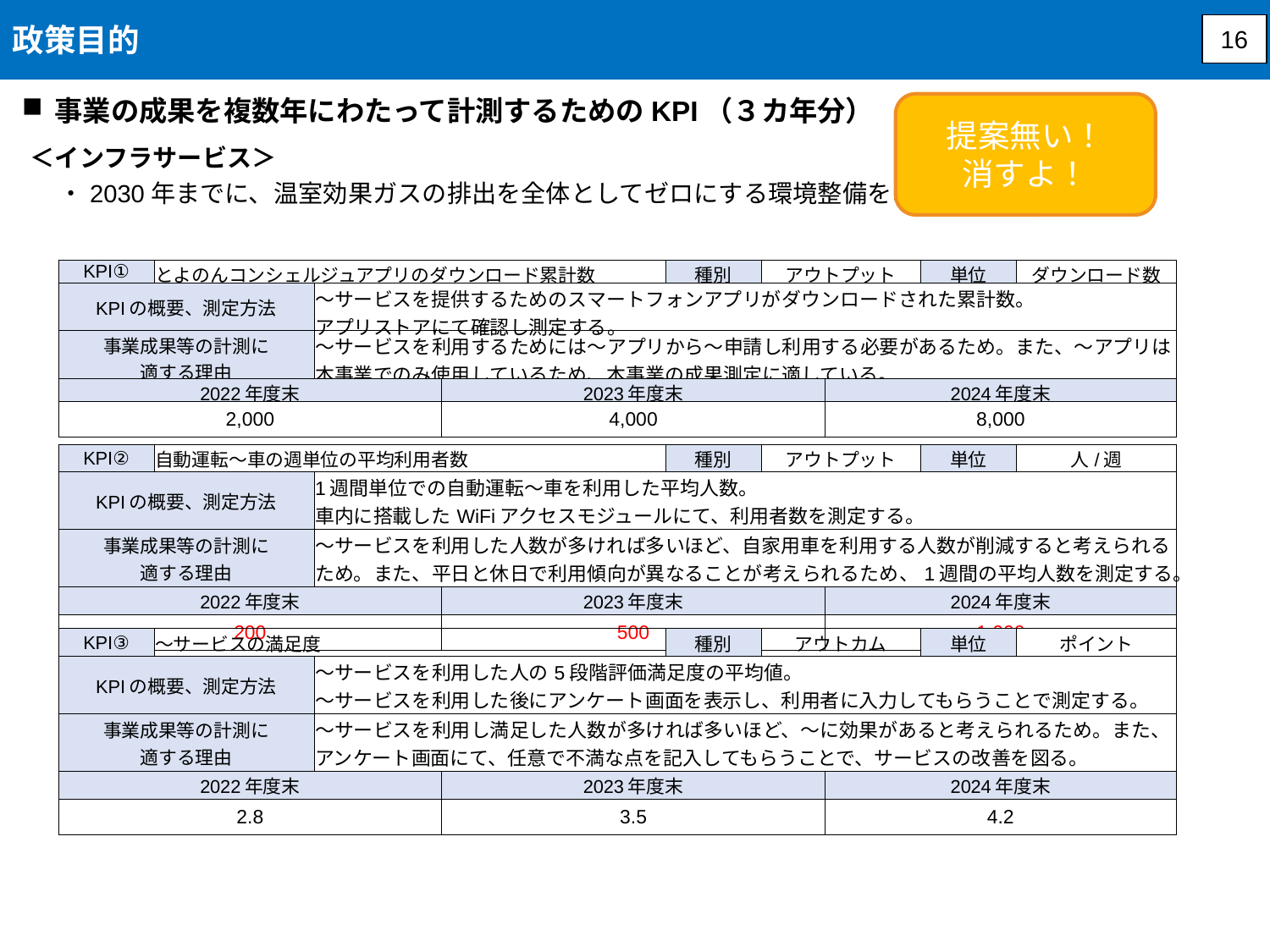

政策目的
16
事業の成果を複数年にわたって計測するためのKPI（３カ年分）
提案無い！
消すよ！
＜インフラサービス＞
・2030年までに、温室効果ガスの排出を全体としてゼロにする環境整備をおこないます。
| KPI① | とよのんコンシェルジュアプリのダウンロード累計数 |  |  | 種別 | アウトプット |  | 単位 | ダウンロード数 |
| --- | --- | --- | --- | --- | --- | --- | --- | --- |
| KPIの概要、測定方法 |  | ～サービスを提供するためのスマートフォンアプリがダウンロードされた累計数。 アプリストアにて確認し測定する。 |  |  |  |  |  |  |
| 事業成果等の計測に 適する理由 |  | ～サービスを利用するためには～アプリから～申請し利用する必要があるため。また、～アプリは本事業でのみ使用しているため、本事業の成果測定に適している。 |  |  |  |  |  |  |
| 2022年度末 |  |  | 2023年度末 |  |  | 2024年度末 |  |  |
| 2,000 |  |  | 4,000 |  |  | 8,000 |  |  |
| KPI② | 自動運転～車の週単位の平均利用者数 |  |  | 種別 | アウトプット |  | 単位 | 人/週 |
| --- | --- | --- | --- | --- | --- | --- | --- | --- |
| KPIの概要、測定方法 |  | 1週間単位での自動運転～車を利用した平均人数。 車内に搭載したWiFiアクセスモジュールにて、利用者数を測定する。 |  |  |  |  |  |  |
| 事業成果等の計測に 適する理由 |  | ～サービスを利用した人数が多ければ多いほど、自家用車を利用する人数が削減すると考えられるため。また、平日と休日で利用傾向が異なることが考えられるため、1週間の平均人数を測定する。 |  |  |  |  |  |  |
| 2022年度末 |  |  | 2023年度末 |  |  | 2024年度末 |  |  |
| 200 |  |  | 500 |  |  | 1,000 |  |  |
| KPI③ | ～サービスの満足度 |  |  | 種別 | アウトカム |  | 単位 | ポイント |
| --- | --- | --- | --- | --- | --- | --- | --- | --- |
| KPIの概要、測定方法 |  | ～サービスを利用した人の5段階評価満足度の平均値。 ～サービスを利用した後にアンケート画面を表示し、利用者に入力してもらうことで測定する。 |  |  |  |  |  |  |
| 事業成果等の計測に 適する理由 |  | ～サービスを利用し満足した人数が多ければ多いほど、～に効果があると考えられるため。また、アンケート画面にて、任意で不満な点を記入してもらうことで、サービスの改善を図る。 |  |  |  |  |  |  |
| 2022年度末 |  |  | 2023年度末 |  |  | 2024年度末 |  |  |
| 2.8 |  |  | 3.5 |  |  | 4.2 |  |  |